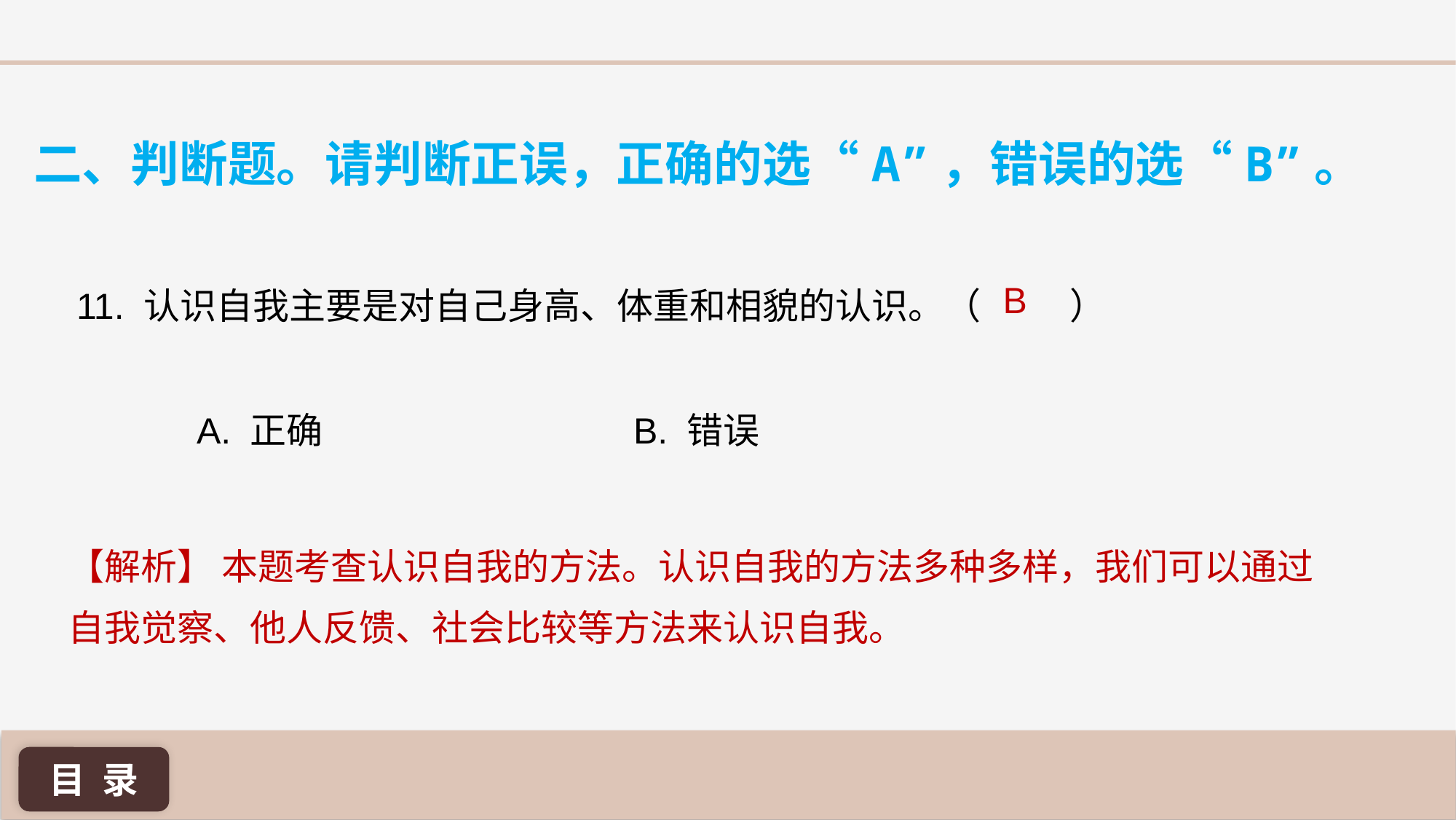

二、判断题。请判断正误，正确的选“A”，错误的选“B”。
B
11. 认识自我主要是对自己身高、体重和相貌的认识。（	        ）
A. 正确 			B. 错误
【解析】 本题考查认识自我的方法。认识自我的方法多种多样，我们可以通过自我觉察、他人反馈、社会比较等方法来认识自我。